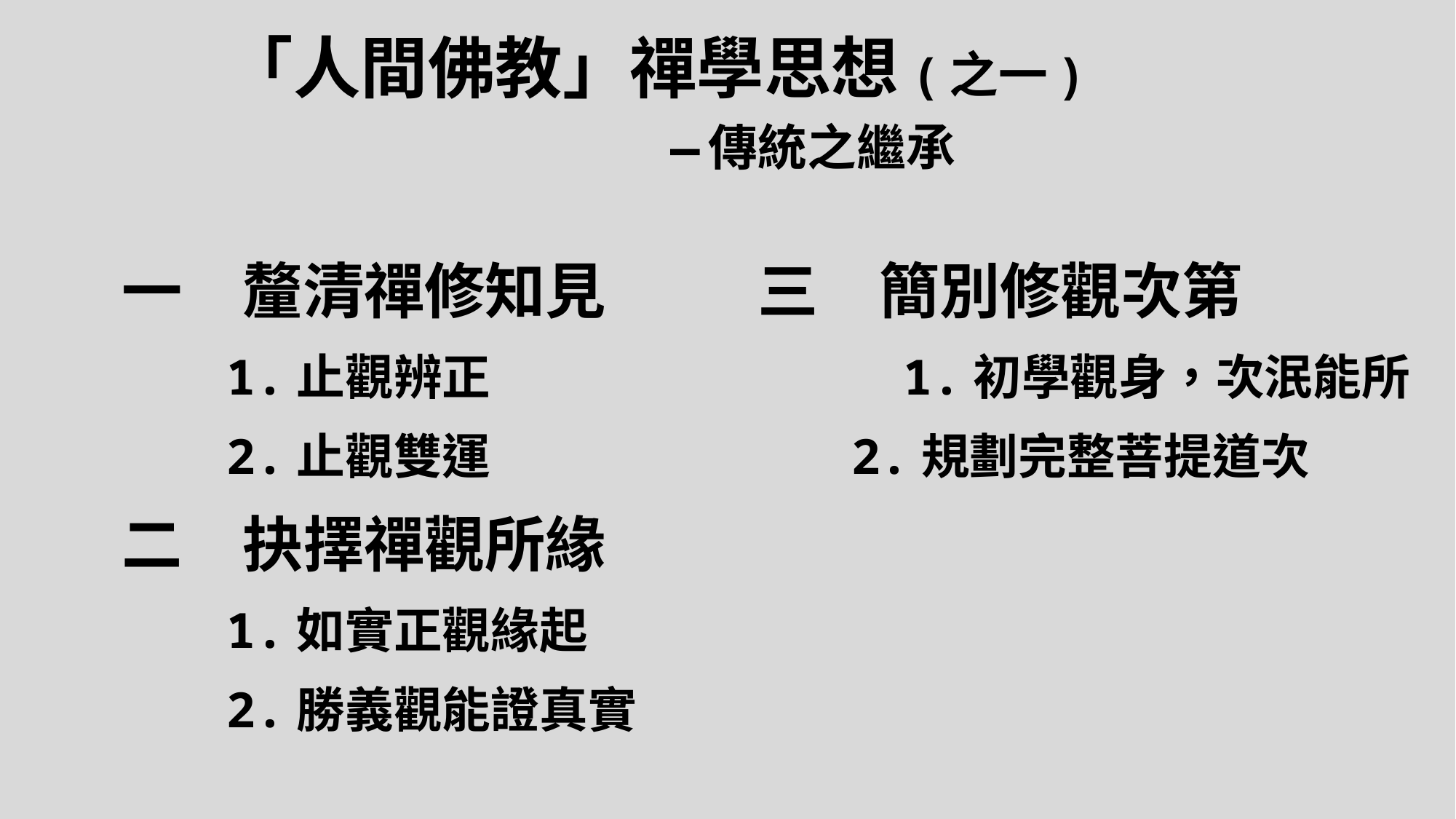

# 「人間佛教」禪學思想(之一) —傳統之繼承
一　釐清禪修知見
  　 1.止觀辨正
   　2.止觀雙運
二　抉擇禪觀所緣
  　 1.如實正觀緣起
  　 2.勝義觀能證真實
三　簡別修觀次第
     1.初學觀身，次泯能所
　   2.規劃完整菩提道次